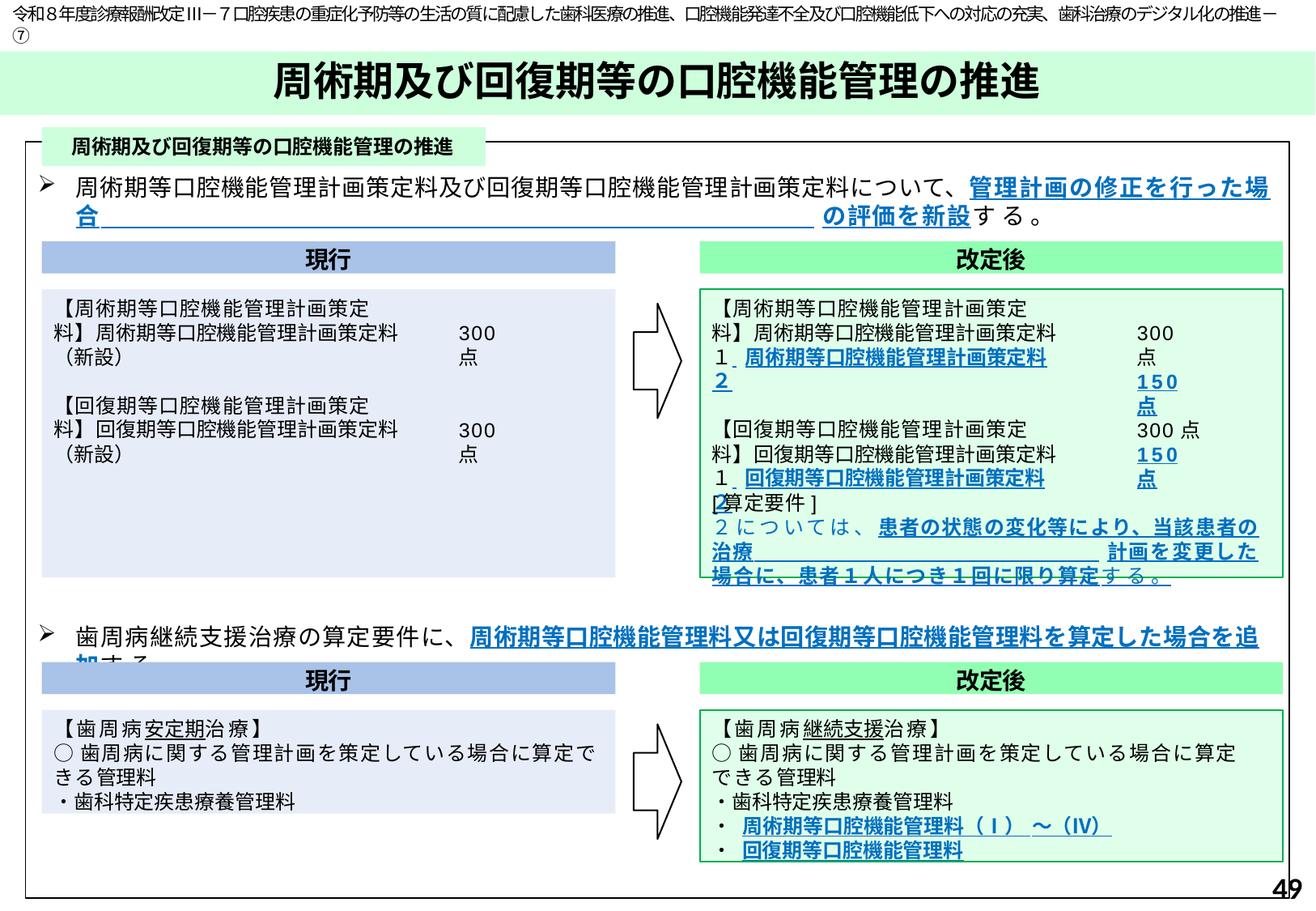

令和８年度診療報酬改定 Ⅲ－７口腔疾患の重症化予防等の生活の質に配慮した歯科医療の推進、口腔機能発達不全及び口腔機能低下への対応の充実、歯科治療のデジタル化の推進－⑦

# 周術期及び回復期等の口腔機能管理の推進
周術期及び回復期等の口腔機能管理の推進
周術期等口腔機能管理計画策定料及び回復期等口腔機能管理計画策定料について、管理計画の修正を行った場合                                                    の評価を新設する。

現行
改定後

【周術期等口腔機能管理計画策定料】周術期等口腔機能管理計画策定料
（新設）
【回復期等口腔機能管理計画策定料】回復期等口腔機能管理計画策定料
（新設）
【周術期等口腔機能管理計画策定料】周術期等口腔機能管理計画策定料１ 周術期等口腔機能管理計画策定料２
【回復期等口腔機能管理計画策定料】回復期等口腔機能管理計画策定料１ 回復期等口腔機能管理計画策定料２
300点
300点
150点
300点
300点
150点
[算定要件]
２については、患者の状態の変化等により、当該患者の治療                           計画を変更した場合に、患者１人につき１回に限り算定する。
歯周病継続支援治療の算定要件に、周術期等口腔機能管理料又は回復期等口腔機能管理料を算定した場合を追加する。
現行
改定後
【歯周病安定期治療】
○歯周病に関する管理計画を策定している場合に算定できる管理料
・歯科特定疾患療養管理料
【歯周病継続支援治療】
○歯周病に関する管理計画を策定している場合に算定できる管理料
・歯科特定疾患療養管理料
・周術期等口腔機能管理料（Ⅰ） ～（Ⅳ）
・回復期等口腔機能管理料

49